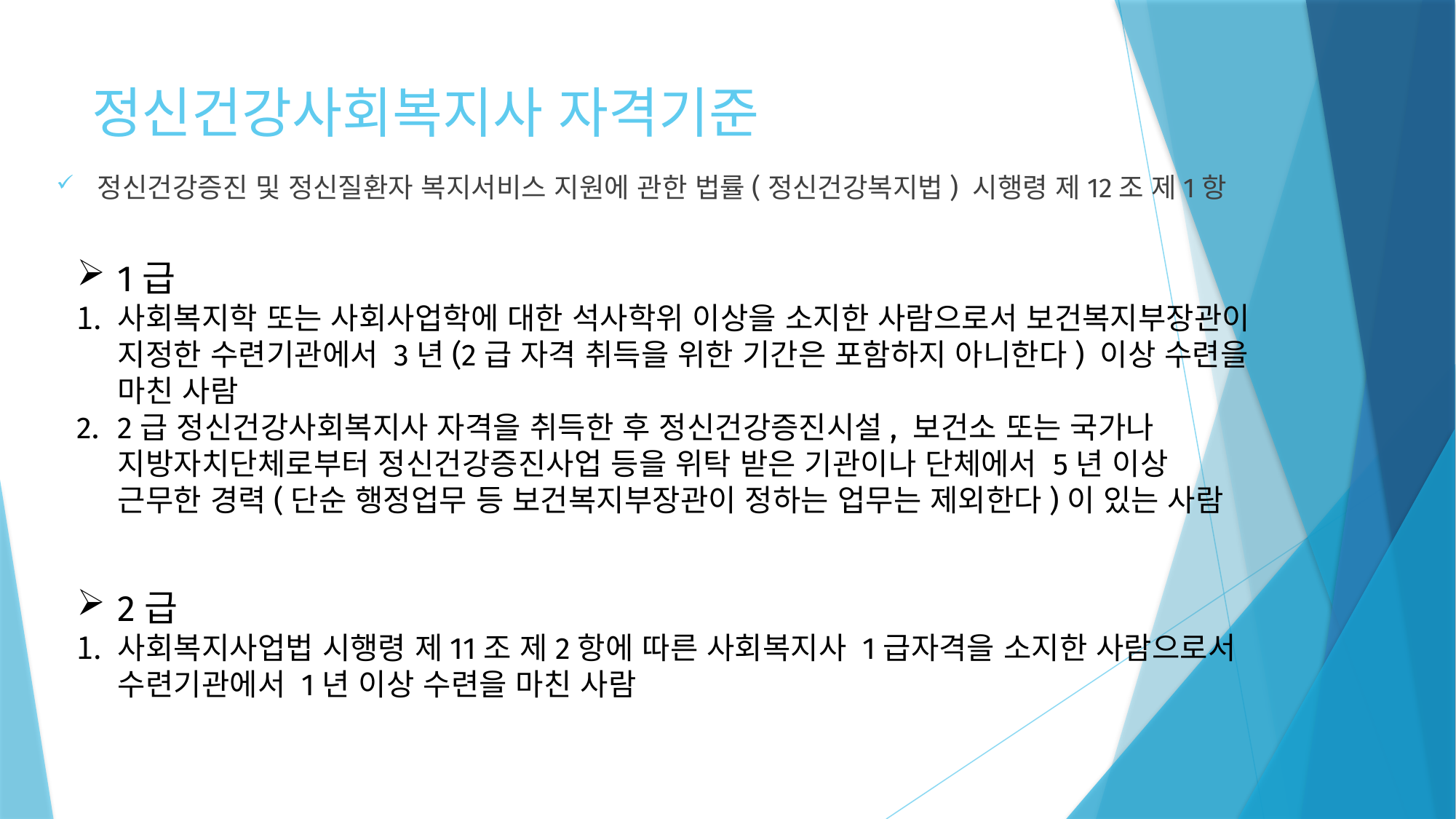

# 정신건강사회복지사 자격기준
정신건강증진 및 정신질환자 복지서비스 지원에 관한 법률(정신건강복지법) 시행령 제12조 제1항

1급
사회복지학 또는 사회사업학에 대한 석사학위 이상을 소지한 사람으로서 보건복지부장관이 지정한 수련기관에서 3년(2급 자격 취득을 위한 기간은 포함하지 아니한다) 이상 수련을 마친 사람
2급 정신건강사회복지사 자격을 취득한 후 정신건강증진시설, 보건소 또는 국가나 지방자치단체로부터 정신건강증진사업 등을 위탁 받은 기관이나 단체에서 5년 이상 근무한 경력(단순 행정업무 등 보건복지부장관이 정하는 업무는 제외한다)이 있는 사람
2급
사회복지사업법 시행령 제11조 제2항에 따른 사회복지사 1급자격을 소지한 사람으로서 수련기관에서 1년 이상 수련을 마친 사람